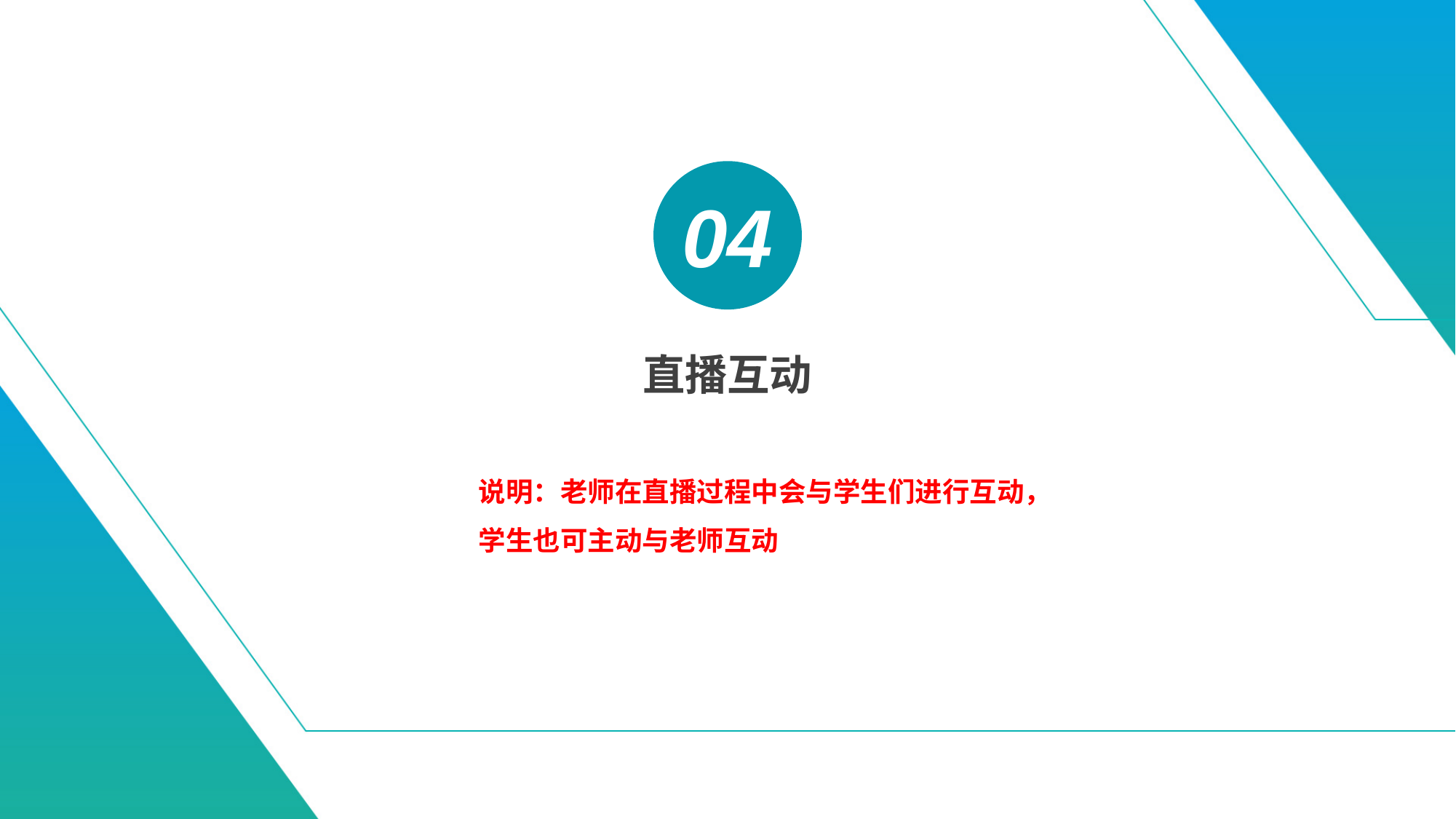

04
直播互动
说明：老师在直播过程中会与学生们进行互动，学生也可主动与老师互动